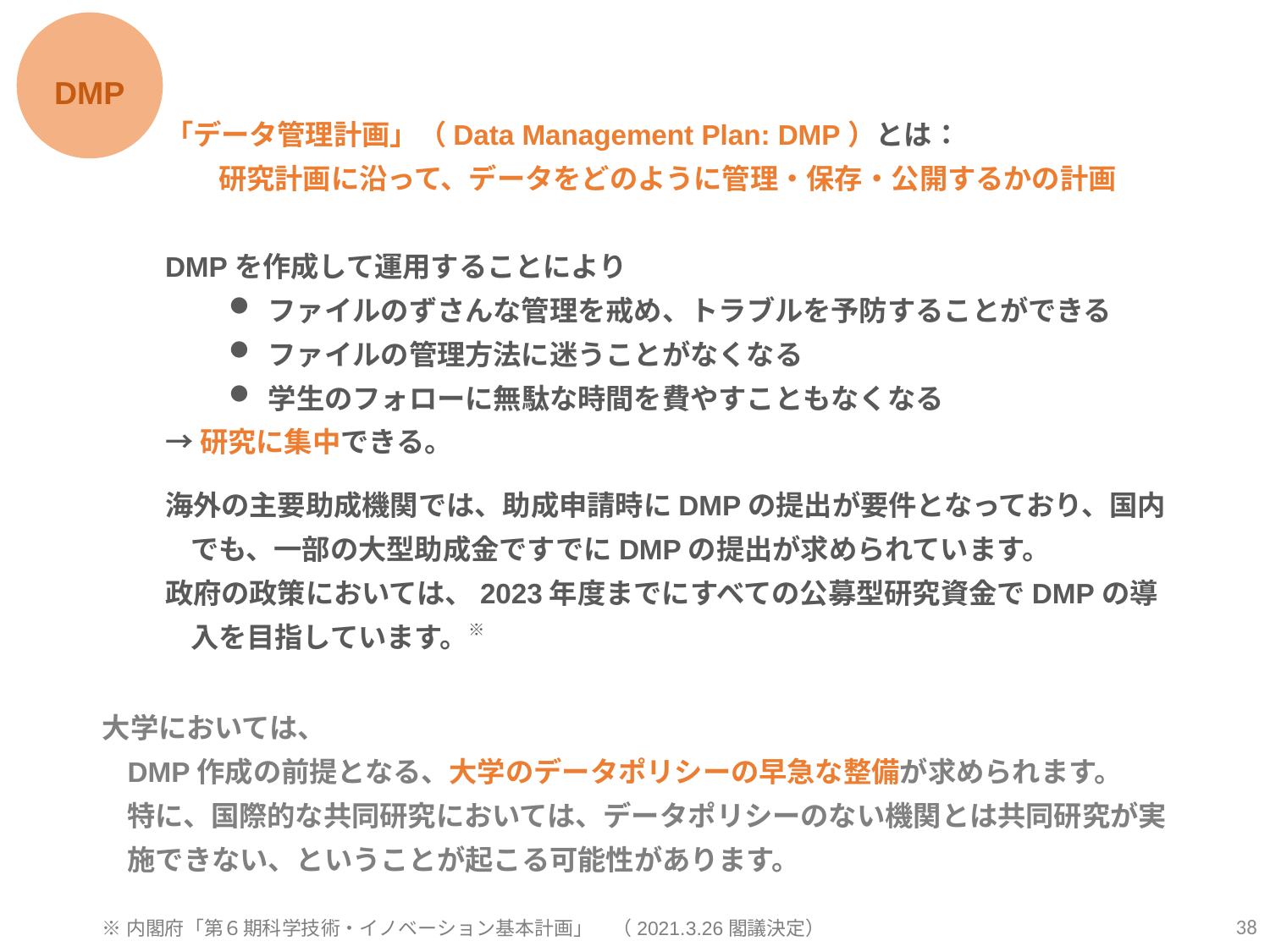

DMP
「データ管理計画」（Data Management Plan: DMP）とは：
　研究計画に沿って、データをどのように管理・保存・公開するかの計画

DMPを作成して運用することにより
ファイルのずさんな管理を戒め、トラブルを予防することができる
ファイルの管理方法に迷うことがなくなる
学生のフォローに無駄な時間を費やすこともなくなる
→研究に集中できる。

海外の主要助成機関では、助成申請時にDMPの提出が要件となっており、国内でも、一部の大型助成金ですでにDMPの提出が求められています。
政府の政策においては、2023年度までにすべての公募型研究資金でDMPの導入を目指しています。※
大学においては、
DMP作成の前提となる、大学のデータポリシーの早急な整備が求められます。
特に、国際的な共同研究においては、データポリシーのない機関とは共同研究が実施できない、ということが起こる可能性があります。
38
※内閣府「第６期科学技術・イノベーション基本計画」　（2021.3.26閣議決定）